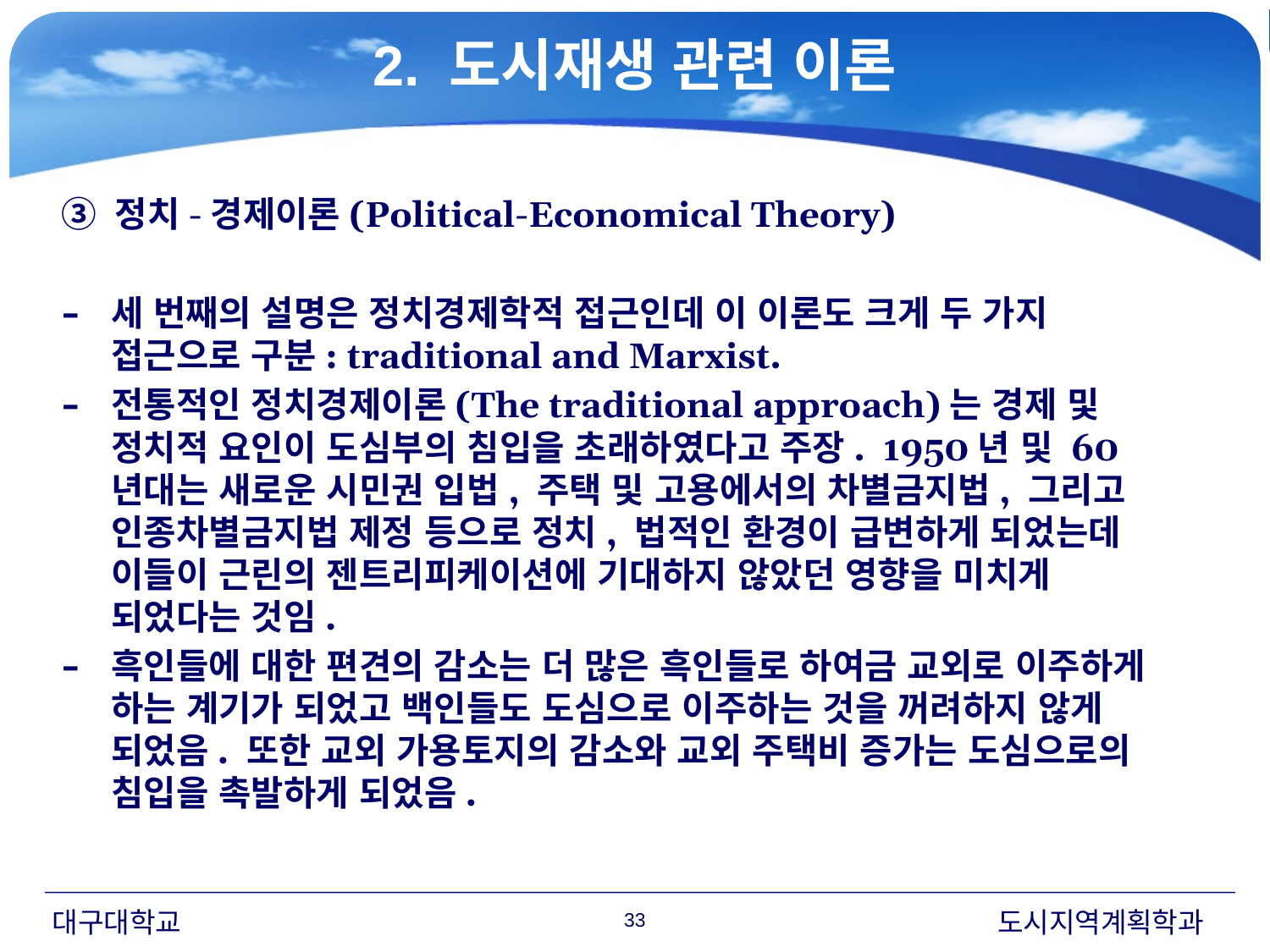

2. 도시재생 관련 이론
#
③ 정치-경제이론(Political-Economical Theory)

세 번째의 설명은 정치경제학적 접근인데 이 이론도 크게 두 가지 접근으로 구분: traditional and Marxist.
전통적인 정치경제이론(The traditional approach)는 경제 및 정치적 요인이 도심부의 침입을 초래하였다고 주장.  1950년 및 60년대는 새로운 시민권 입법, 주택 및 고용에서의 차별금지법, 그리고 인종차별금지법 제정 등으로 정치, 법적인 환경이 급변하게 되었는데 이들이 근린의 젠트리피케이션에 기대하지 않았던 영향을 미치게 되었다는 것임.
흑인들에 대한 편견의 감소는 더 많은 흑인들로 하여금 교외로 이주하게 하는 계기가 되었고 백인들도 도심으로 이주하는 것을 꺼려하지 않게 되었음. 또한 교외 가용토지의 감소와 교외 주택비 증가는 도심으로의 침입을 촉발하게 되었음.